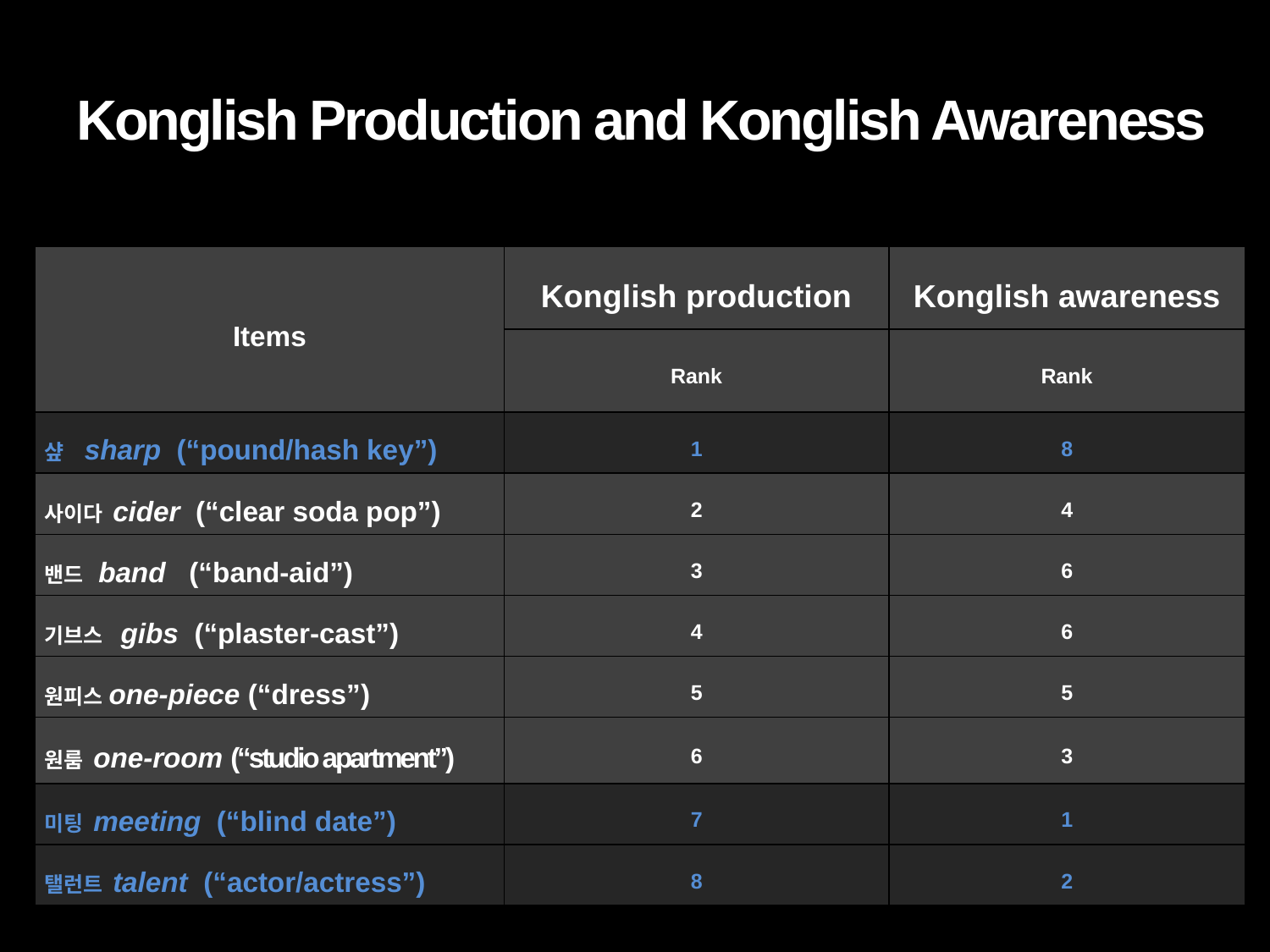

# Konglish Production and Konglish Awareness
| Items | Konglish production | Konglish awareness |
| --- | --- | --- |
|  | Rank | Rank |
| 샾 sharp (“pound/hash key”) | 1 | 8 |
| 사이다 cider (“clear soda pop”) | 2 | 4 |
| 밴드 band (“band-aid”) | 3 | 6 |
| 기브스 gibs (“plaster-cast”) | 4 | 6 |
| 원피스one-piece (“dress”) | 5 | 5 |
| 원룸 one-room (“studio apartment”) | 6 | 3 |
| 미팅 meeting (“blind date”) | 7 | 1 |
| 탤런트 talent (“actor/actress”) | 8 | 2 |